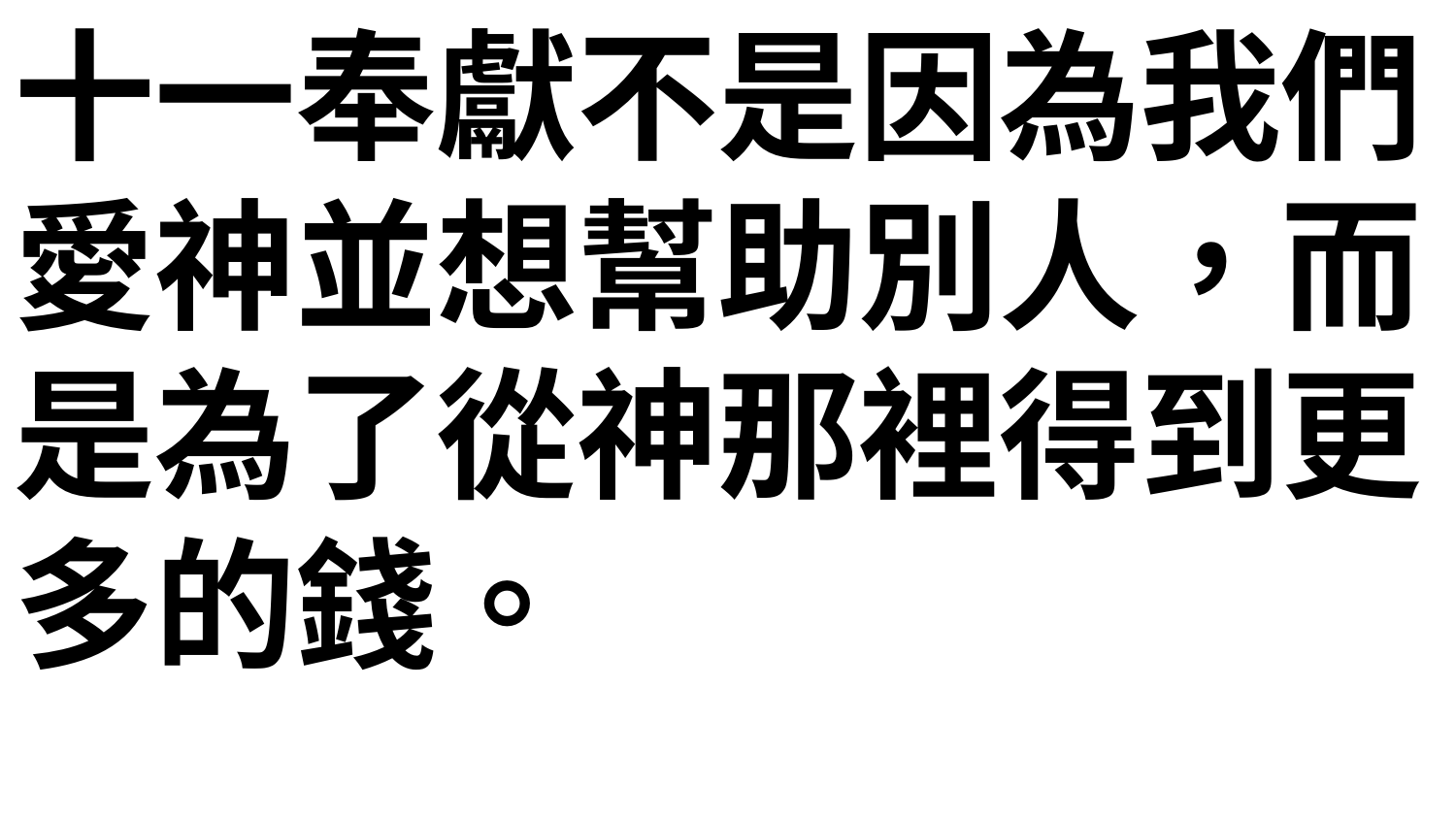

十一奉獻不是因為我們愛神並想幫助別人，而是為了從神那裡得到更多的錢。